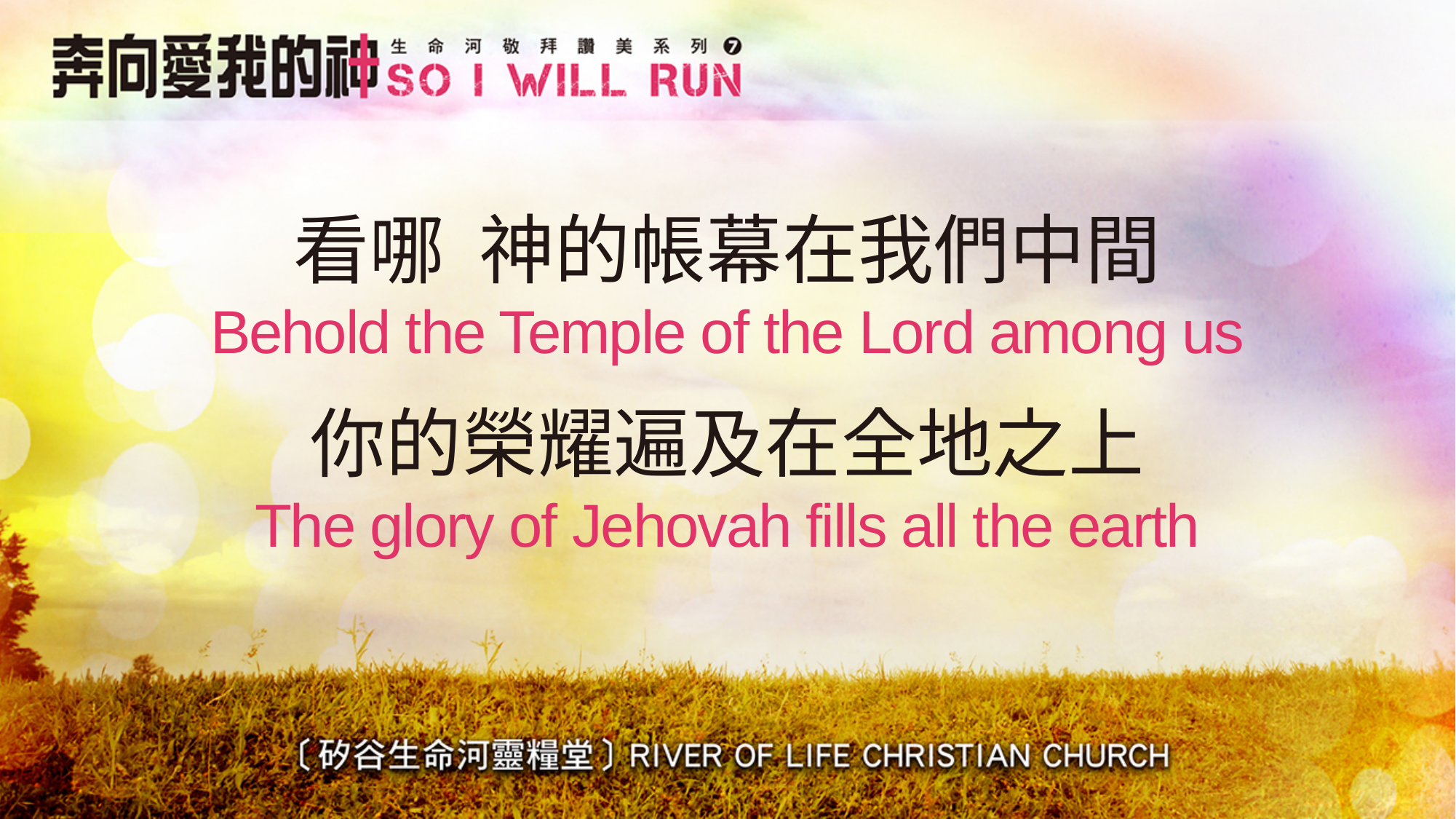

# 看哪  神的帳幕在我們中間 Behold the Temple of the Lord among us
你的榮耀遍及在全地之上
The glory of Jehovah fills all the earth